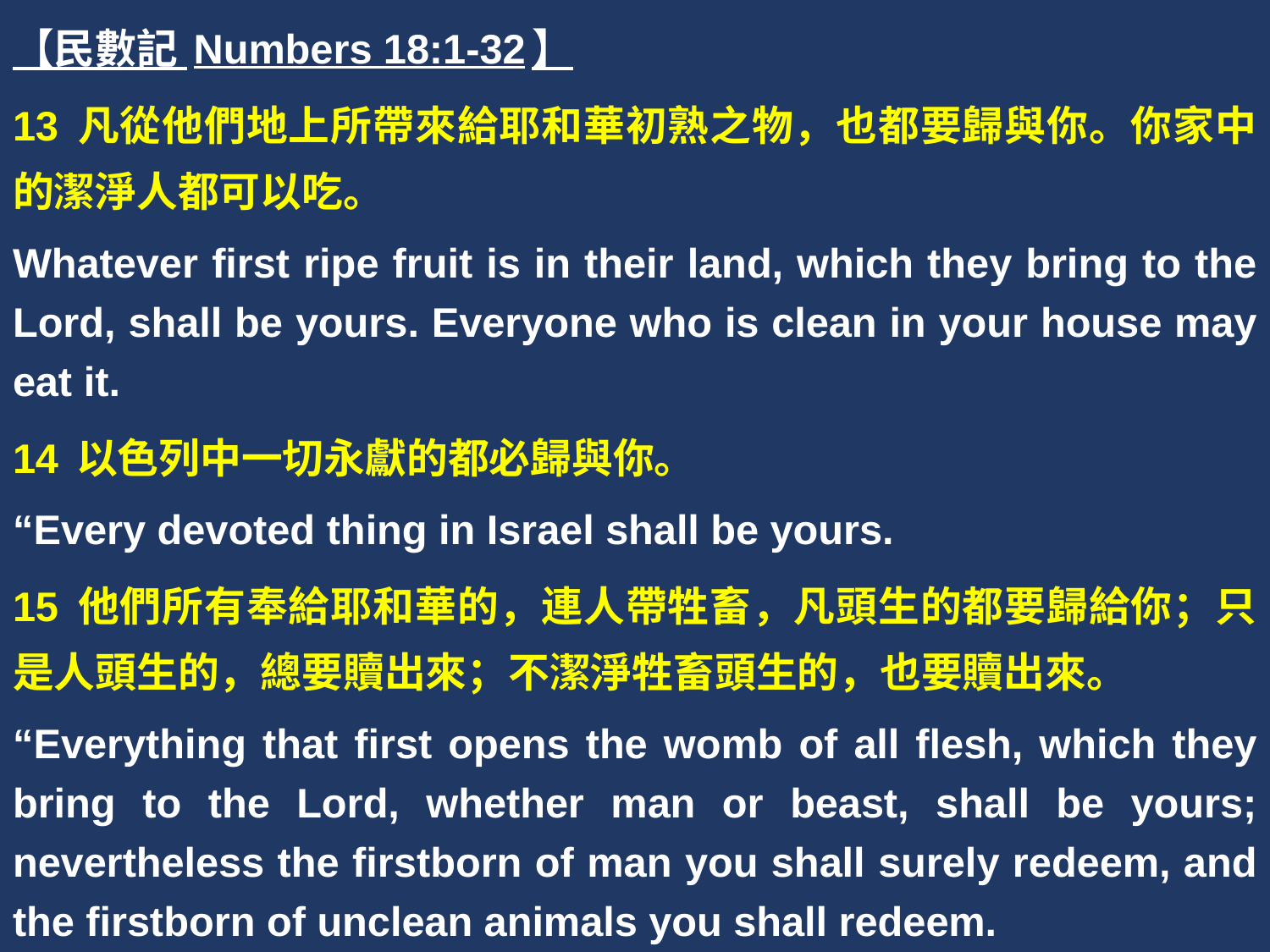

【民數記 Numbers 18:1-32】
13 凡從他們地上所帶來給耶和華初熟之物，也都要歸與你。你家中的潔淨人都可以吃。
Whatever first ripe fruit is in their land, which they bring to the Lord, shall be yours. Everyone who is clean in your house may eat it.
14 以色列中一切永獻的都必歸與你。
“Every devoted thing in Israel shall be yours.
15 他們所有奉給耶和華的，連人帶牲畜，凡頭生的都要歸給你；只是人頭生的，總要贖出來；不潔淨牲畜頭生的，也要贖出來。
“Everything that first opens the womb of all flesh, which they bring to the Lord, whether man or beast, shall be yours; nevertheless the firstborn of man you shall surely redeem, and the firstborn of unclean animals you shall redeem.